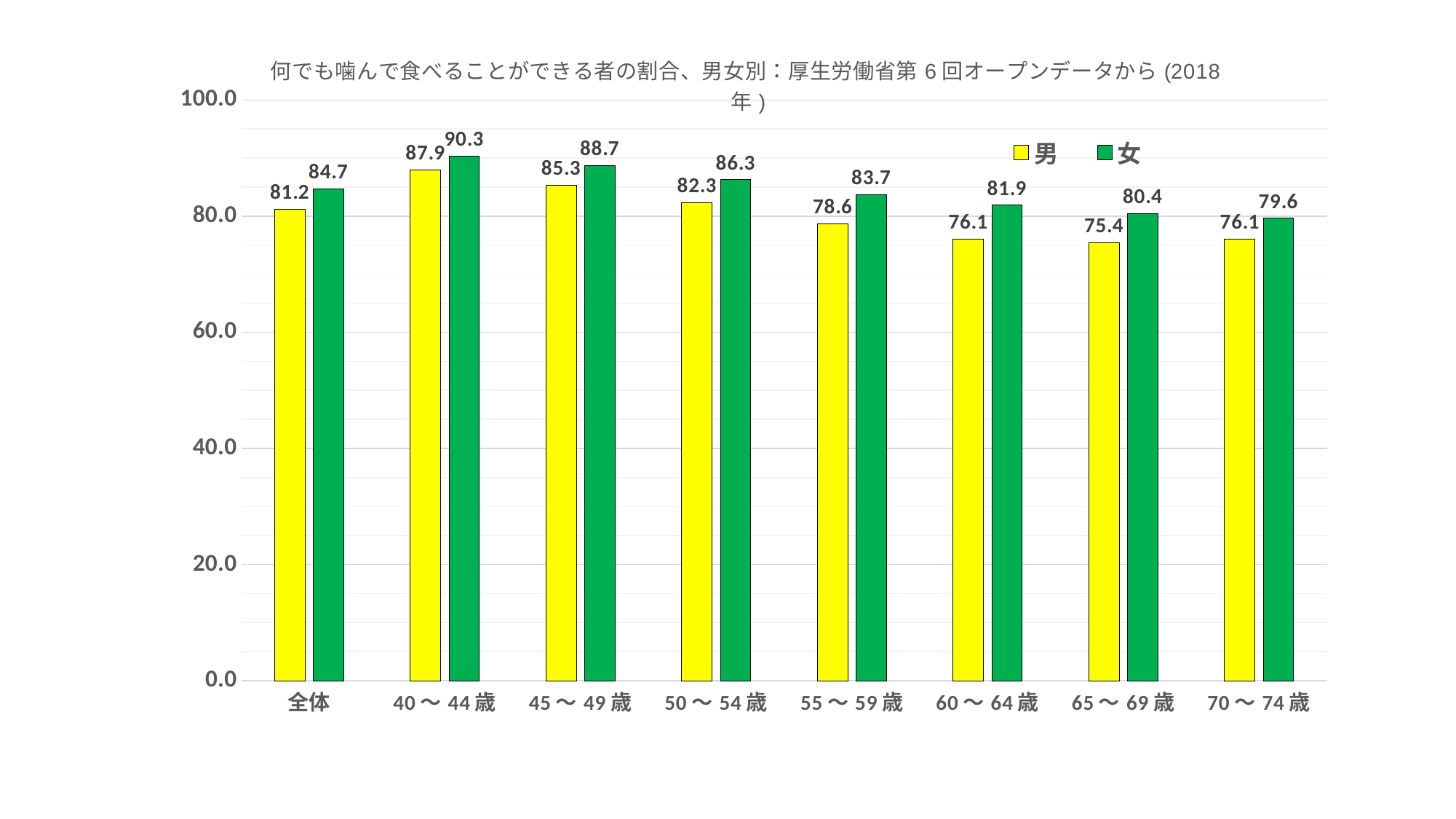

### Chart: 何でも噛んで食べることができる者の割合、男女別：厚生労働省第6回オープンデータから(2018年)

| Category | 男 | 女 |
|---|---|---|
| 全体 | 81.2254043480963 | 84.71585306013559 |
| 40～44歳 | 87.90745226664329 | 90.34822454567379 |
| 45～49歳 | 85.30837969392601 | 88.73512503379948 |
| 50～54歳 | 82.26064886448039 | 86.26709221930474 |
| 55～59歳 | 78.64176585972051 | 83.65427716150839 |
| 60～64歳 | 76.06201822702563 | 81.86344368194658 |
| 65～69歳 | 75.42757763379633 | 80.37727301657426 |
| 70～74歳 | 76.08149329331208 | 79.63134843240567 |